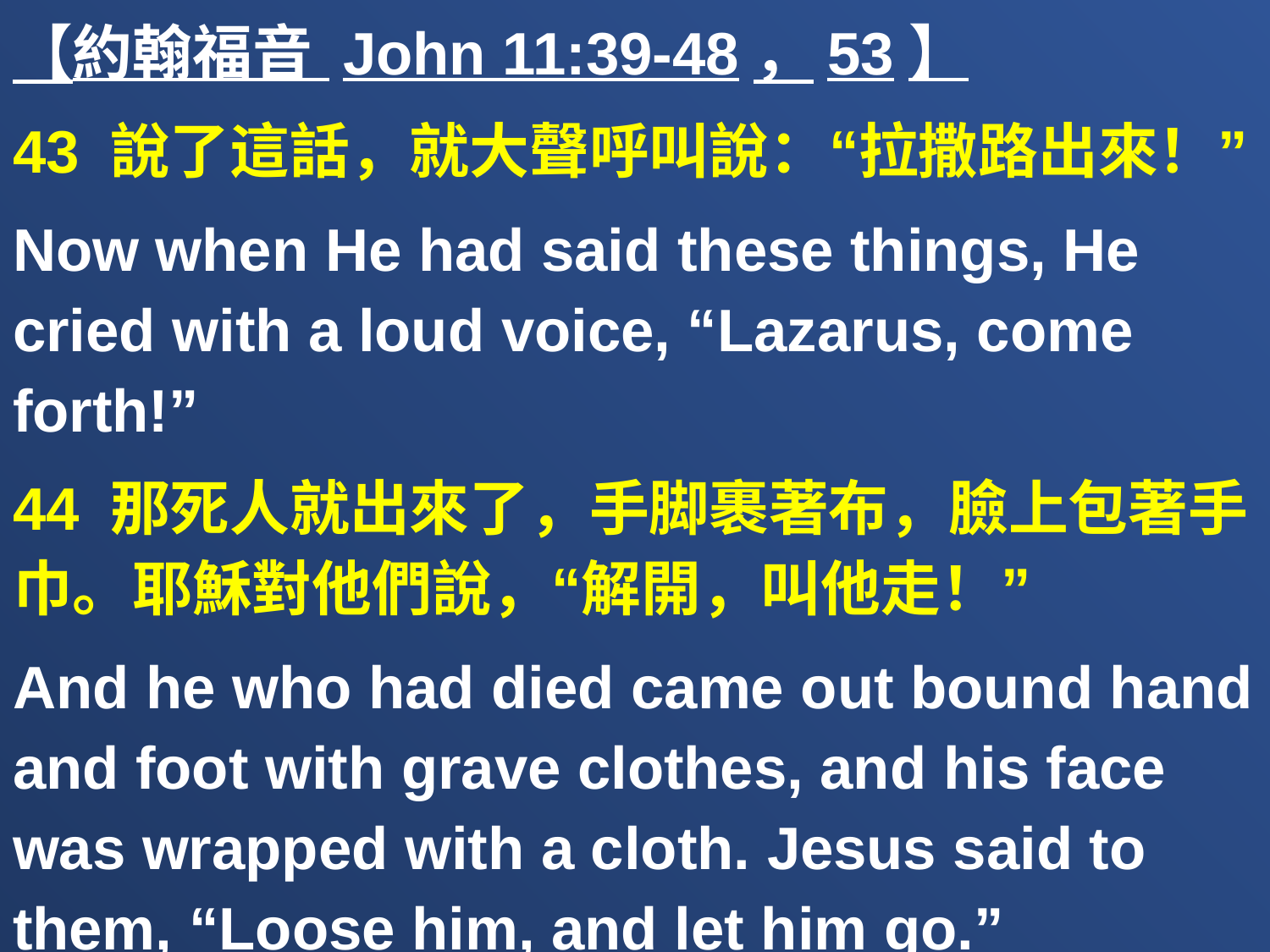

【約翰福音 John 11:39-48，53】
43 說了這話，就大聲呼叫說：“拉撒路出來！”
Now when He had said these things, He cried with a loud voice, “Lazarus, come forth!”
44 那死人就出來了，手脚裹著布，臉上包著手巾。耶穌對他們說，“解開，叫他走！”
And he who had died came out bound hand and foot with grave clothes, and his face was wrapped with a cloth. Jesus said to them, “Loose him, and let him go.”